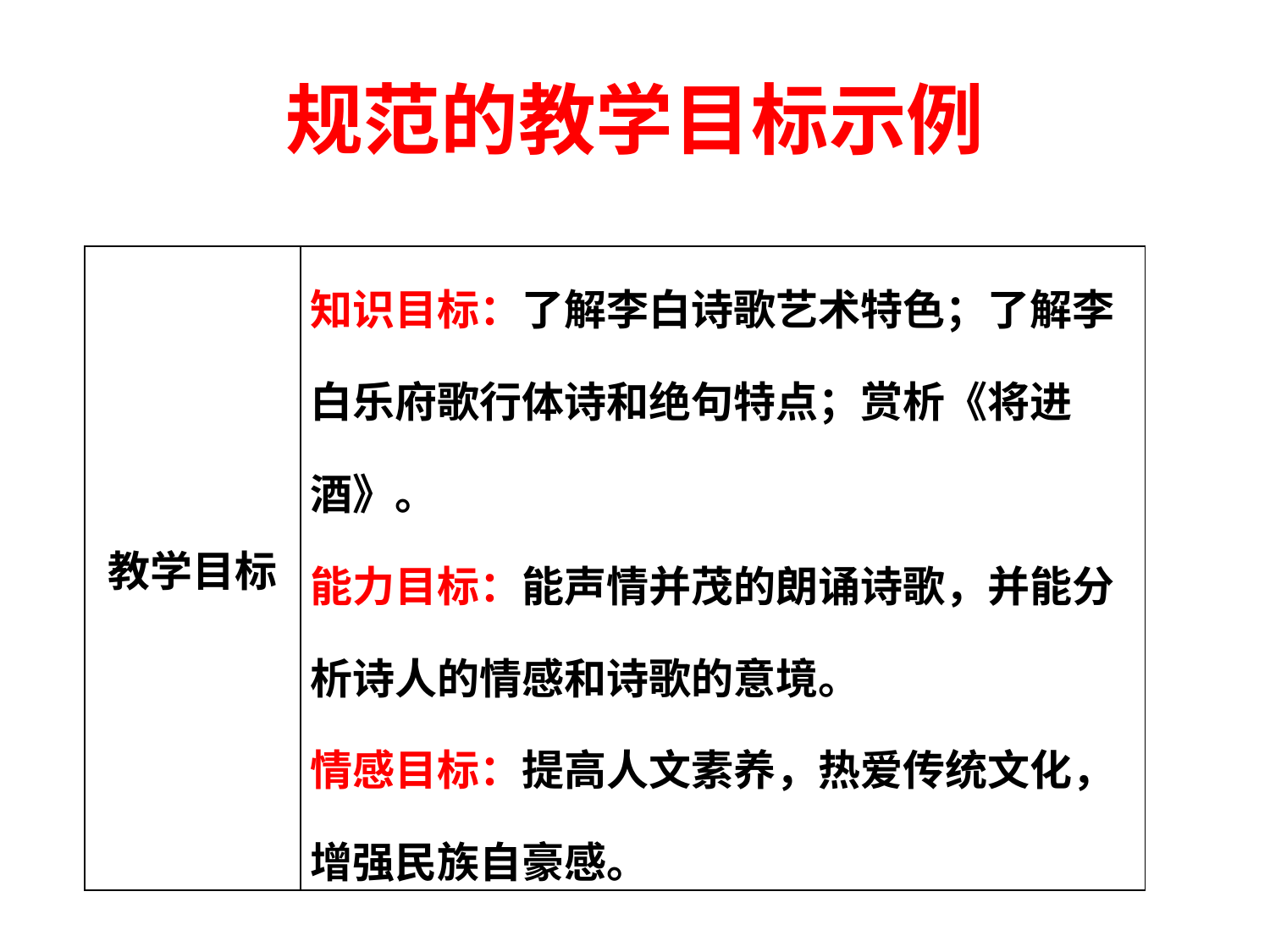

# 规范的教学目标示例
| 教学目标 | 知识目标：了解李白诗歌艺术特色；了解李白乐府歌行体诗和绝句特点；赏析《将进酒》。 能力目标：能声情并茂的朗诵诗歌，并能分析诗人的情感和诗歌的意境。 情感目标：提高人文素养，热爱传统文化，增强民族自豪感。 |
| --- | --- |